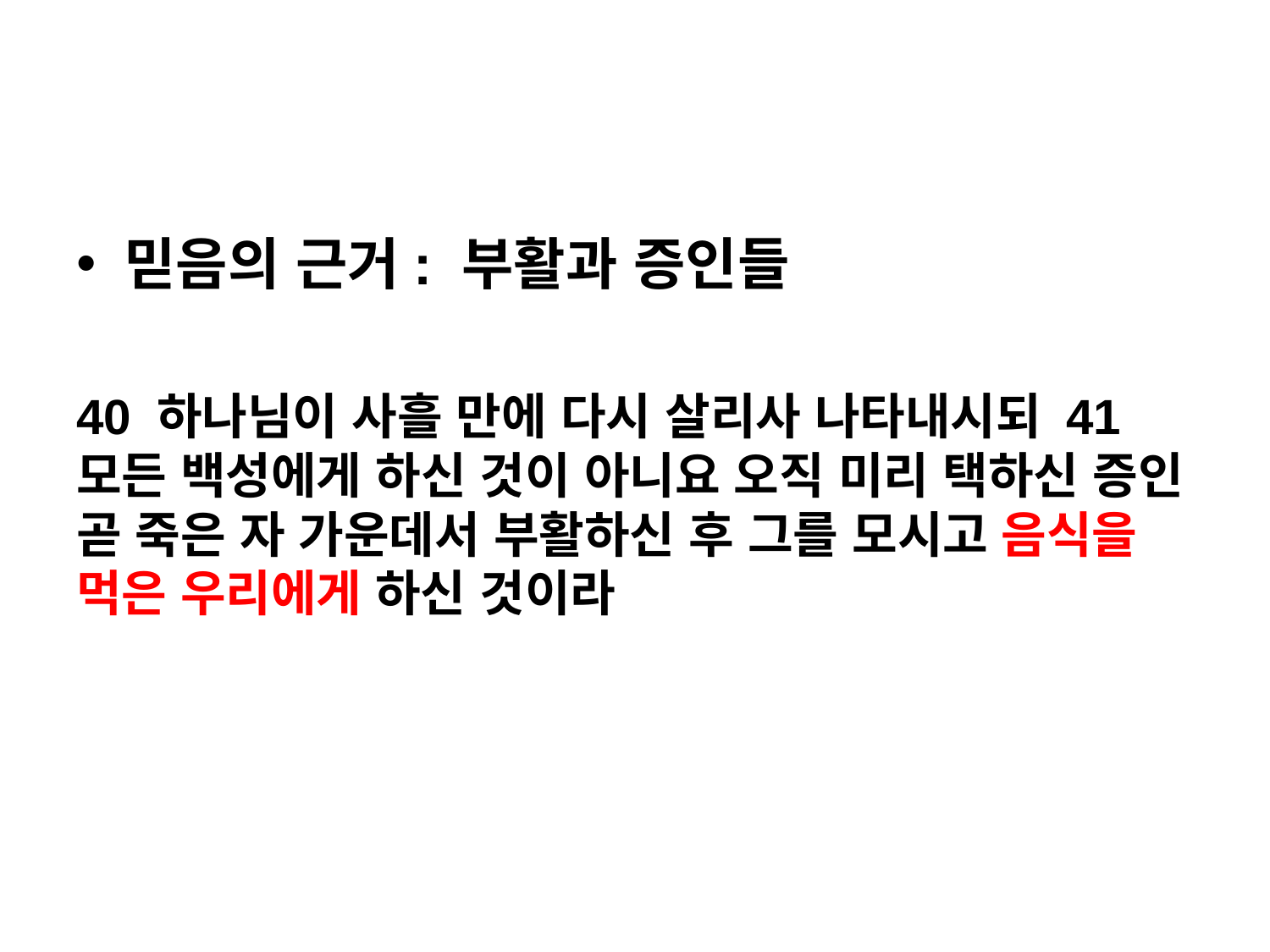

#
믿음의 근거: 부활과 증인들

40 하나님이 사흘 만에 다시 살리사 나타내시되 41 모든 백성에게 하신 것이 아니요 오직 미리 택하신 증인 곧 죽은 자 가운데서 부활하신 후 그를 모시고 음식을 먹은 우리에게 하신 것이라